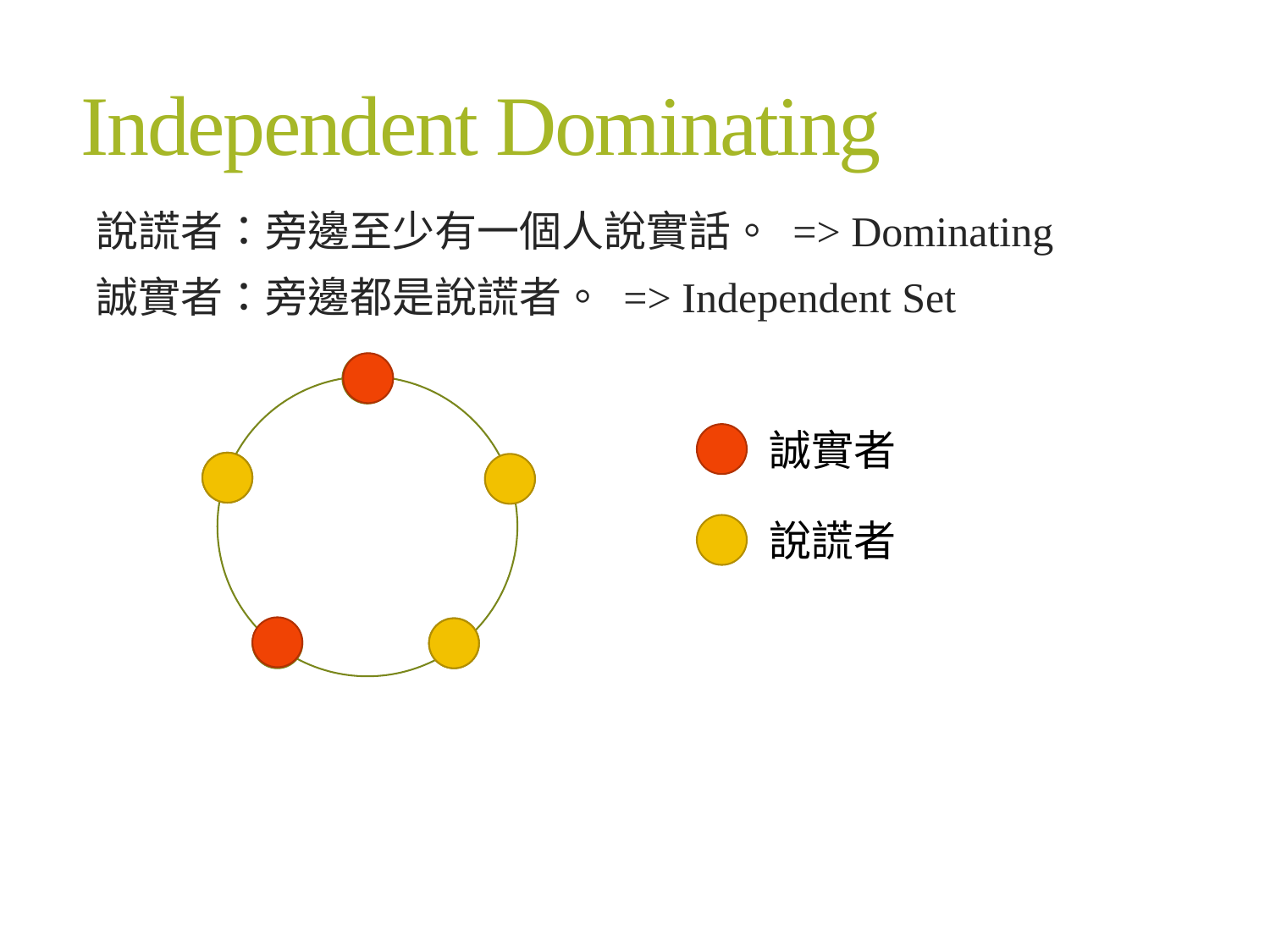

# Independent Dominating
說謊者：旁邊至少有一個人說實話。 => Dominating
誠實者：旁邊都是說謊者。 => Independent Set

誠實者

說謊者